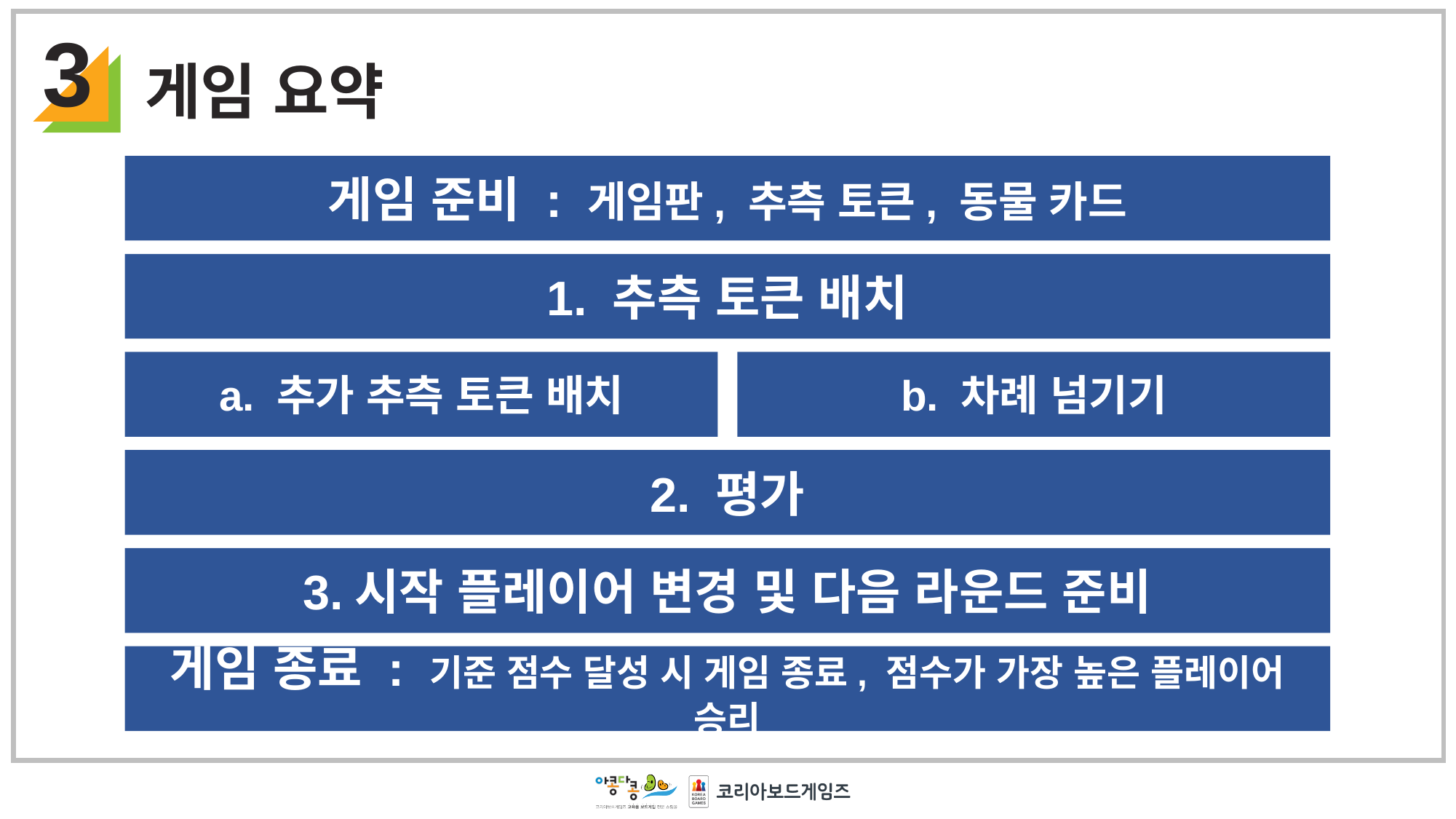

3
게임 요약
게임 준비 : 게임판, 추측 토큰, 동물 카드
1. 추측 토큰 배치
a. 추가 추측 토큰 배치
b. 차례 넘기기
2. 평가
3.시작 플레이어 변경 및 다음 라운드 준비
게임 종료 : 기준 점수 달성 시 게임 종료, 점수가 가장 높은 플레이어 승리